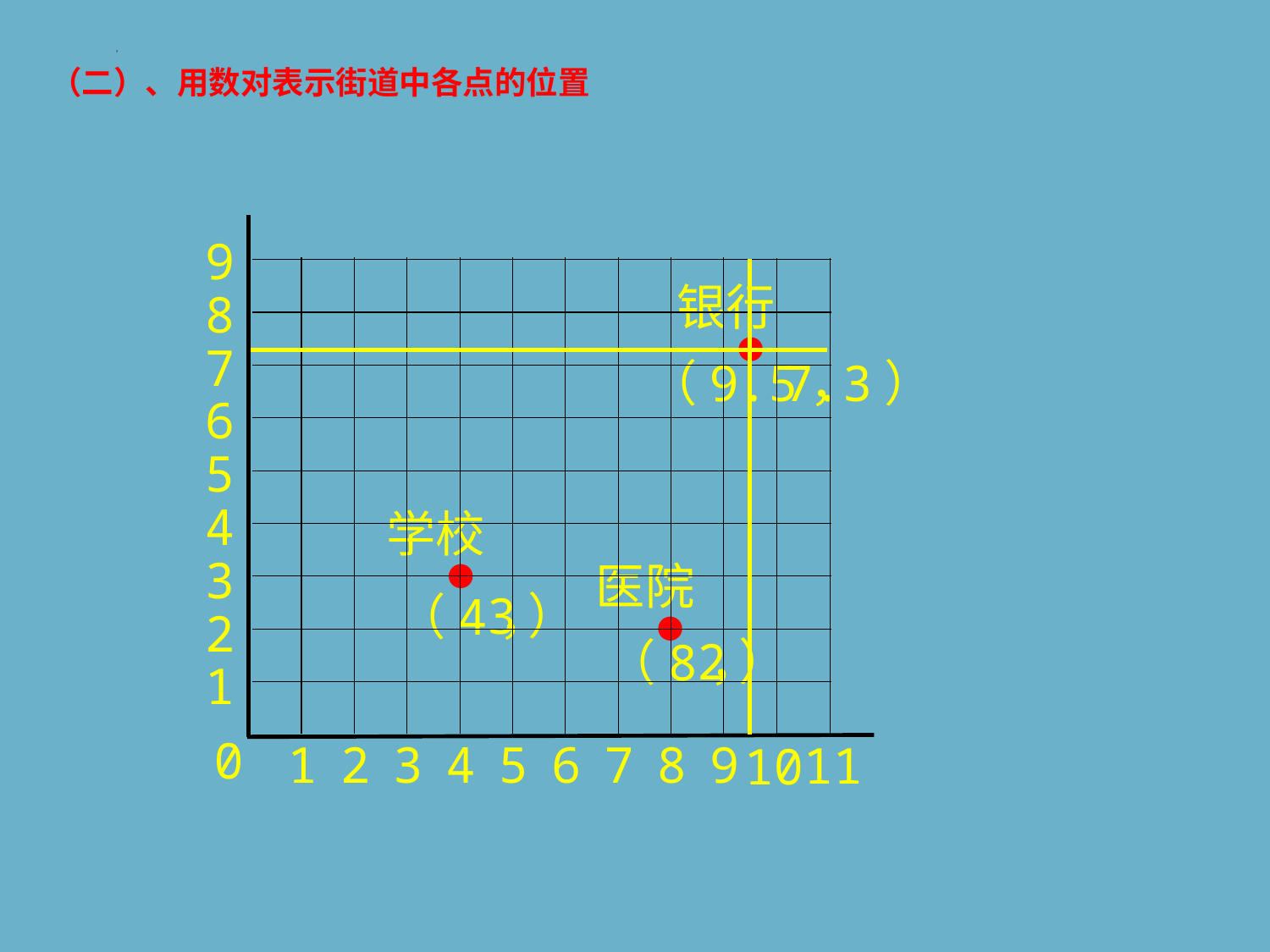

（二）、用数对表示街道中各点的位置
9
8
7
6
5
4
3
2
1
银行

7.3）
（9.5，
学校

3）
（4，
医院

2）
（8，
0
1
2
3
4
5
6
7
8
9
11
10